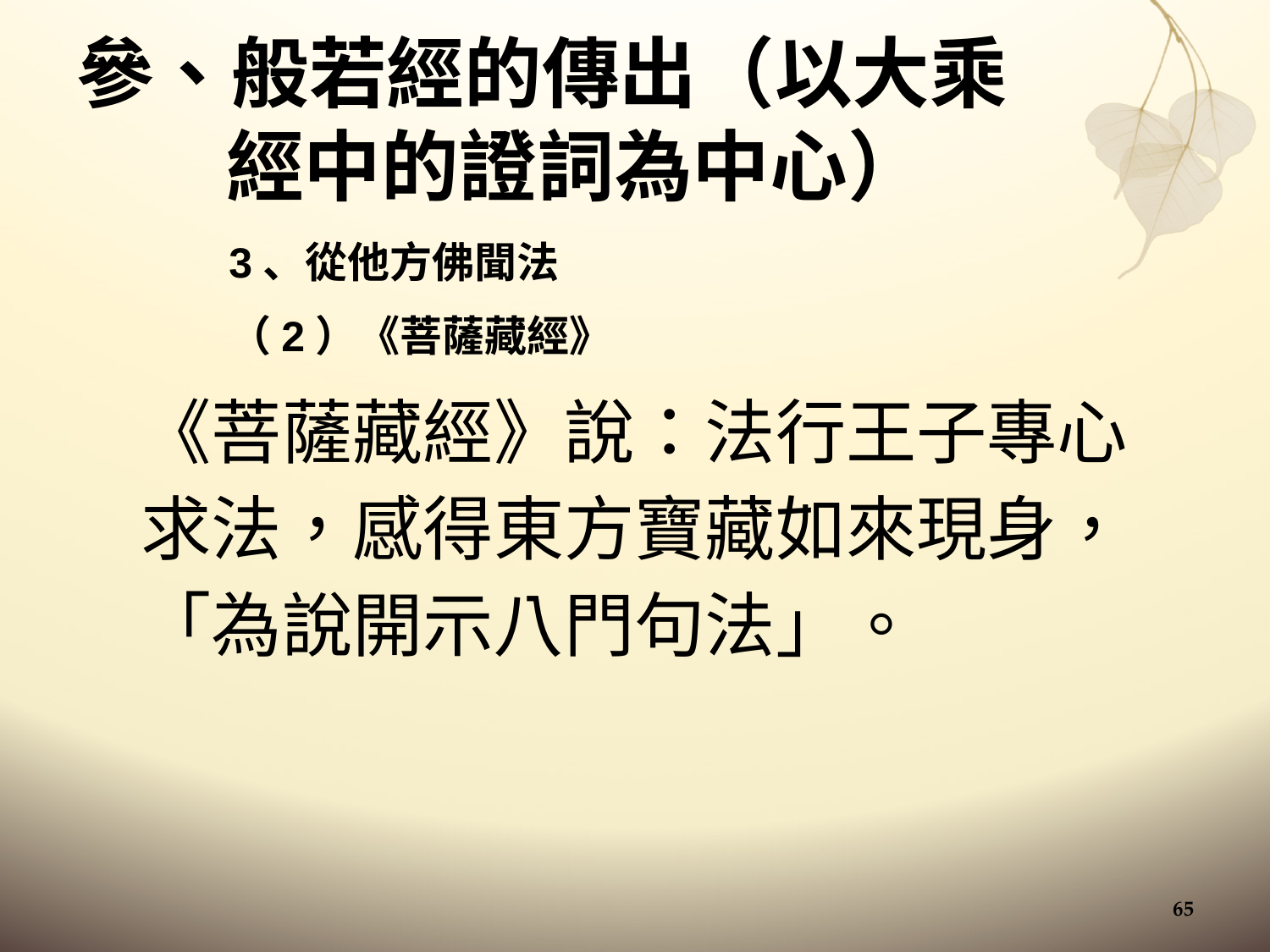

# 參、般若經的傳出（以大乘經中的證詞為中心）
3、從他方佛聞法
（2）《菩薩藏經》
《菩薩藏經》說：法行王子專心求法，感得東方寶藏如來現身，「為說開示八門句法」。
65